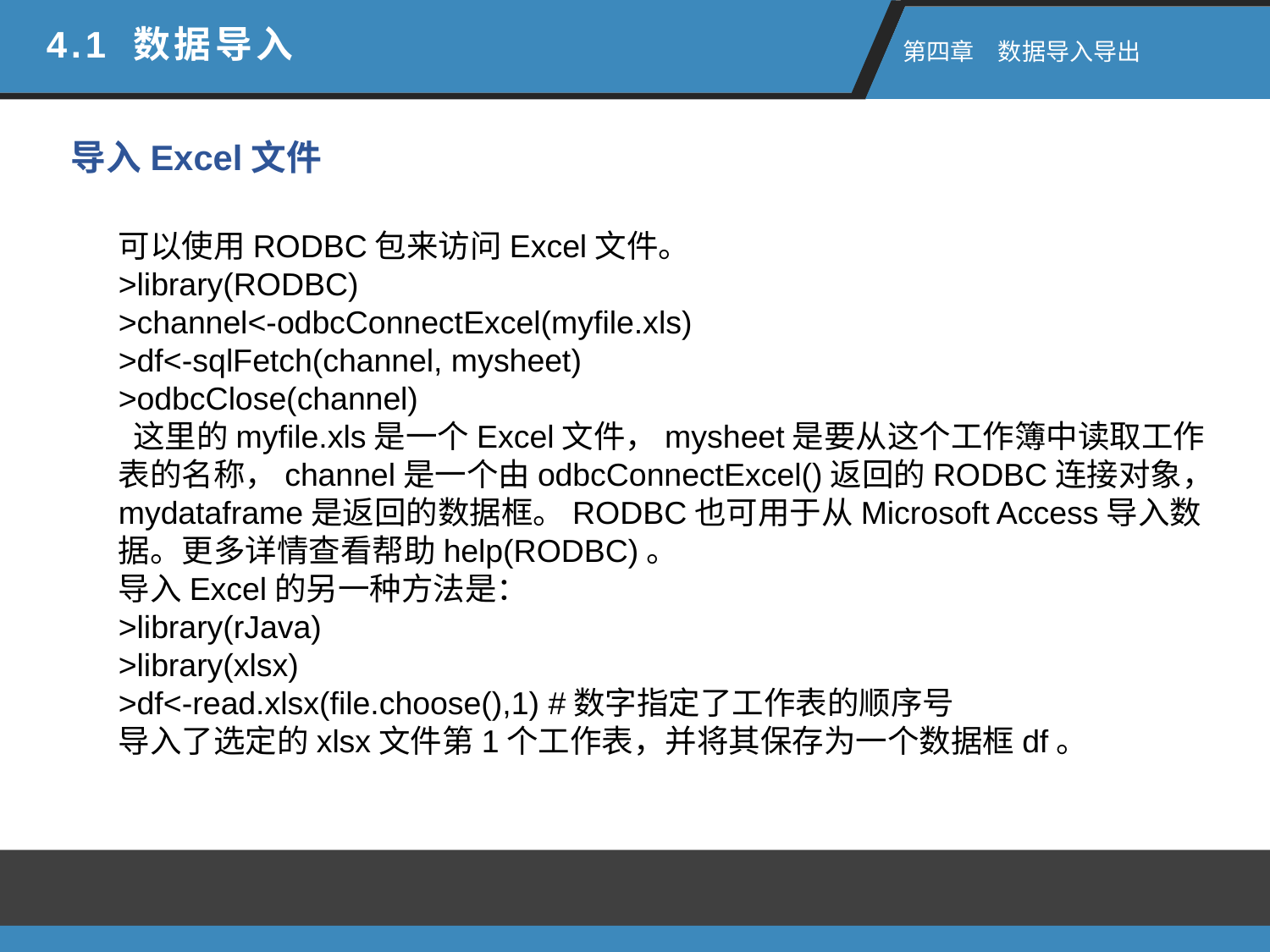

4.1 数据导入
  第四章　数据导入导出
导入Excel文件
可以使用RODBC包来访问Excel文件。
>library(RODBC)
>channel<-odbcConnectExcel(myfile.xls)
>df<-sqlFetch(channel, mysheet)
>odbcClose(channel)
 这里的myfile.xls是一个Excel文件，mysheet是要从这个工作簿中读取工作表的名称，channel是一个由odbcConnectExcel()返回的RODBC连接对象，mydataframe是返回的数据框。RODBC也可用于从Microsoft Access导入数据。更多详情查看帮助help(RODBC)。
导入Excel的另一种方法是：
>library(rJava)
>library(xlsx)
>df<-read.xlsx(file.choose(),1) #数字指定了工作表的顺序号
导入了选定的xlsx文件第1个工作表，并将其保存为一个数据框df。